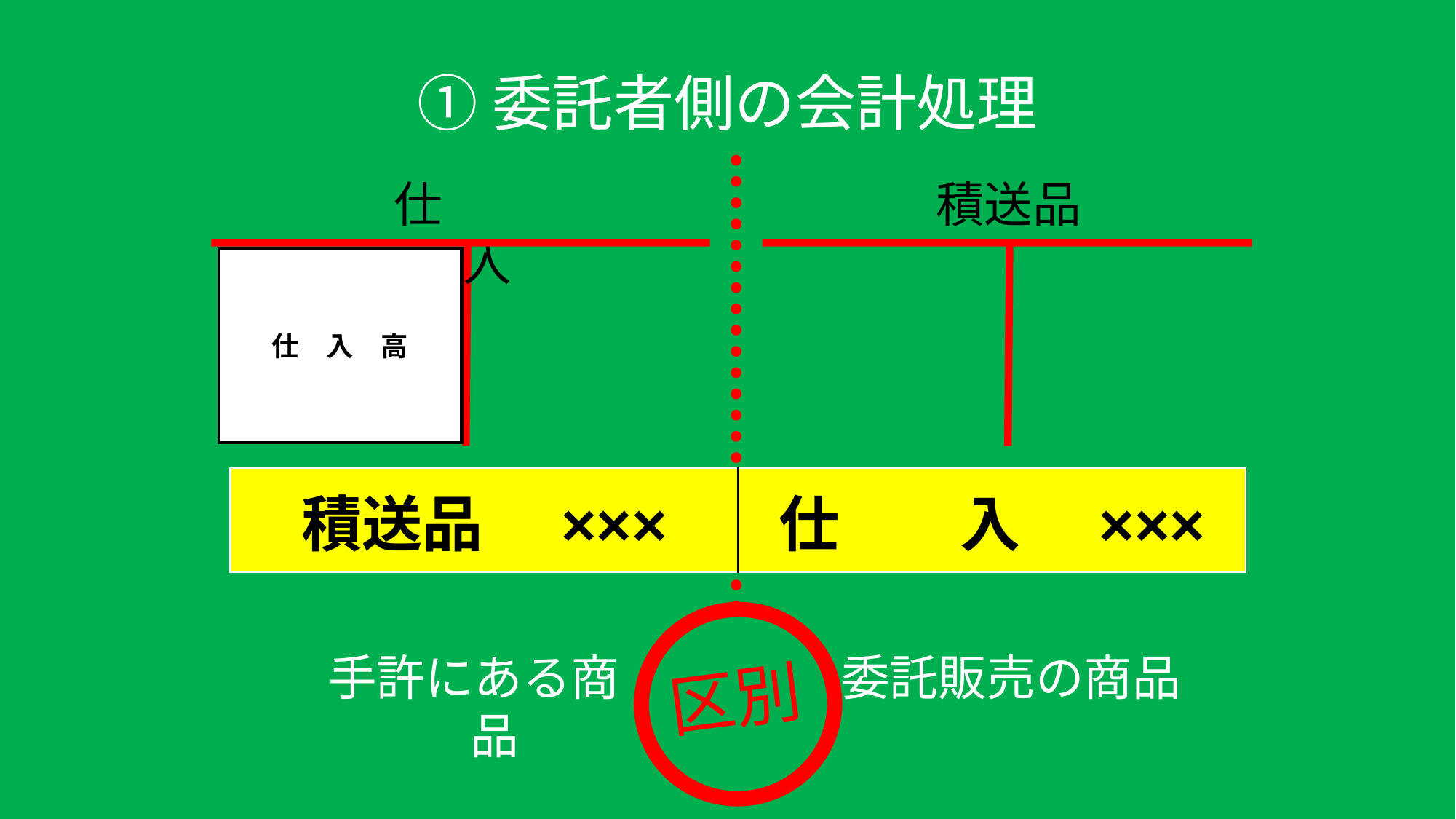

# ①委託者側の会計処理

仕　　入
積送品

仕　入　高
仕　入　高
委託販売の商品
委託販売の商品
| 積送品　××× | 仕　　入　××× |
| --- | --- |

区別
手許にある商品
委託販売の商品